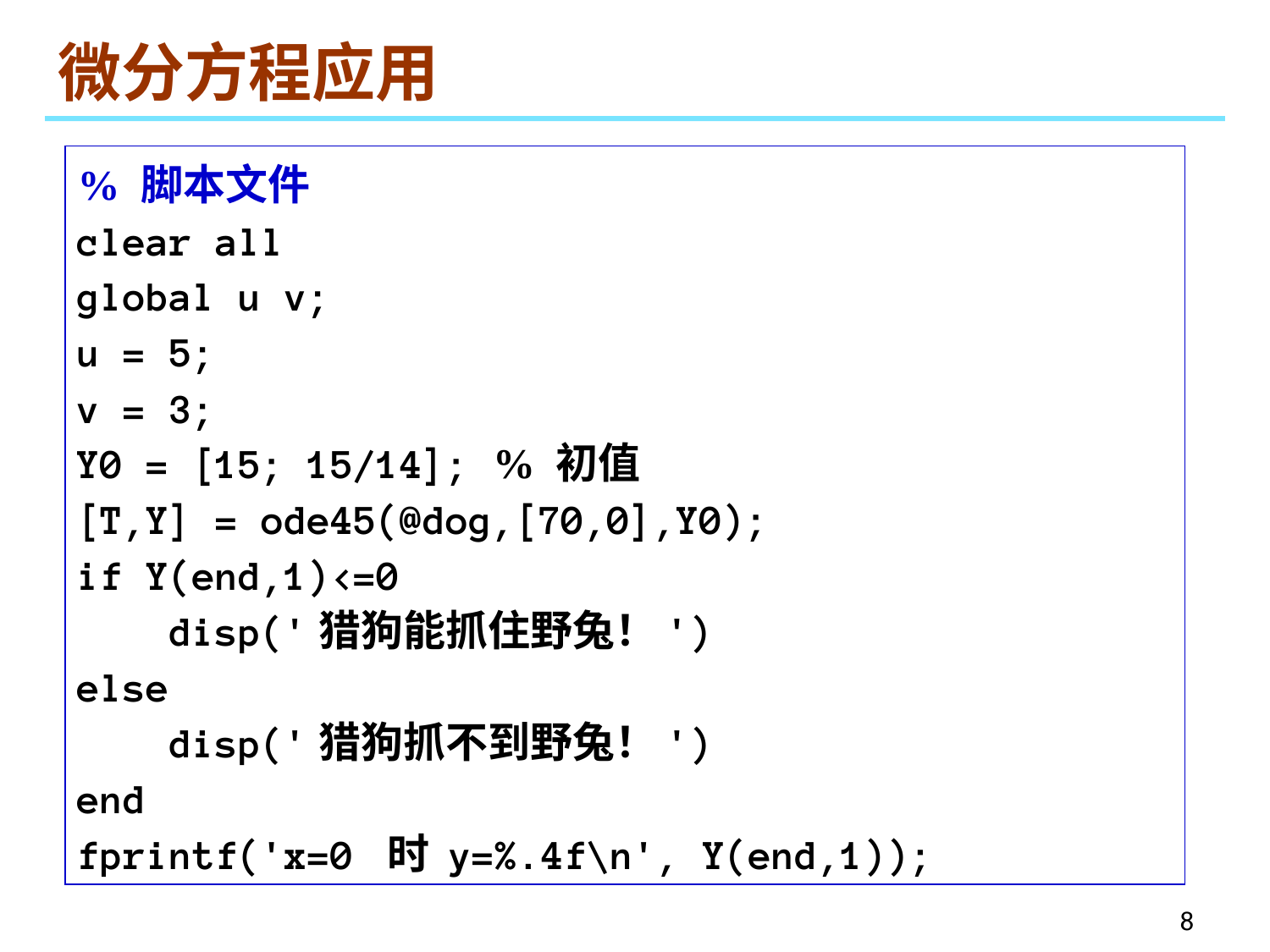

# 微分方程应用
% 脚本文件
clear all
global u v;
u = 5;
v = 3;
Y0 = [15; 15/14]; % 初值
[T,Y] = ode45(@dog,[70,0],Y0);
if Y(end,1)<=0
    disp('猎狗能抓住野兔！')
else
    disp('猎狗抓不到野兔！')
end
fprintf('x=0 时 y=%.4f\n', Y(end,1));

8